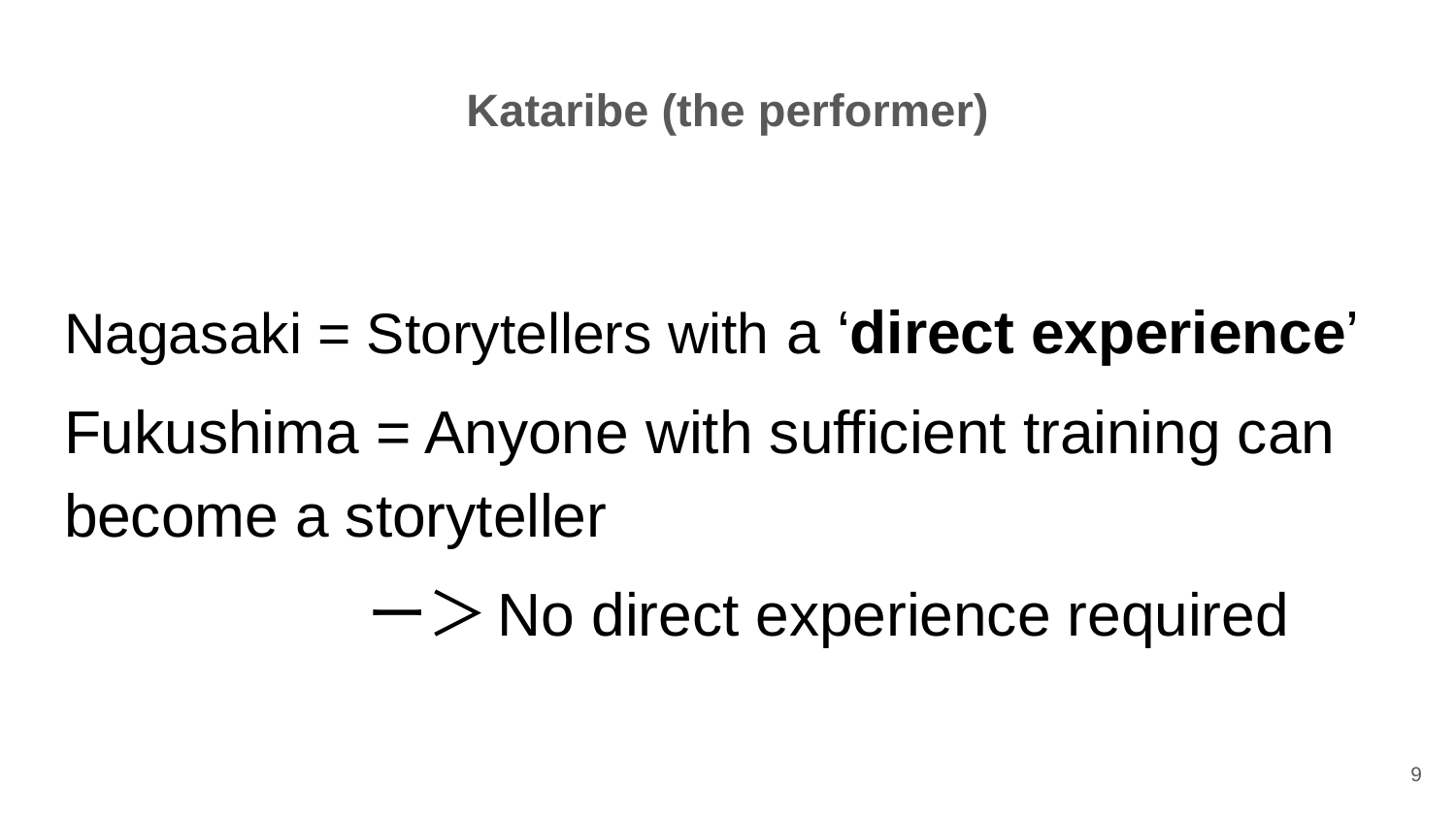

# Kataribe (the performer)

Nagasaki = Storytellers with a ‘direct experience’
Fukushima = Anyone with sufficient training can become a storyteller
ー＞No direct experience required

9